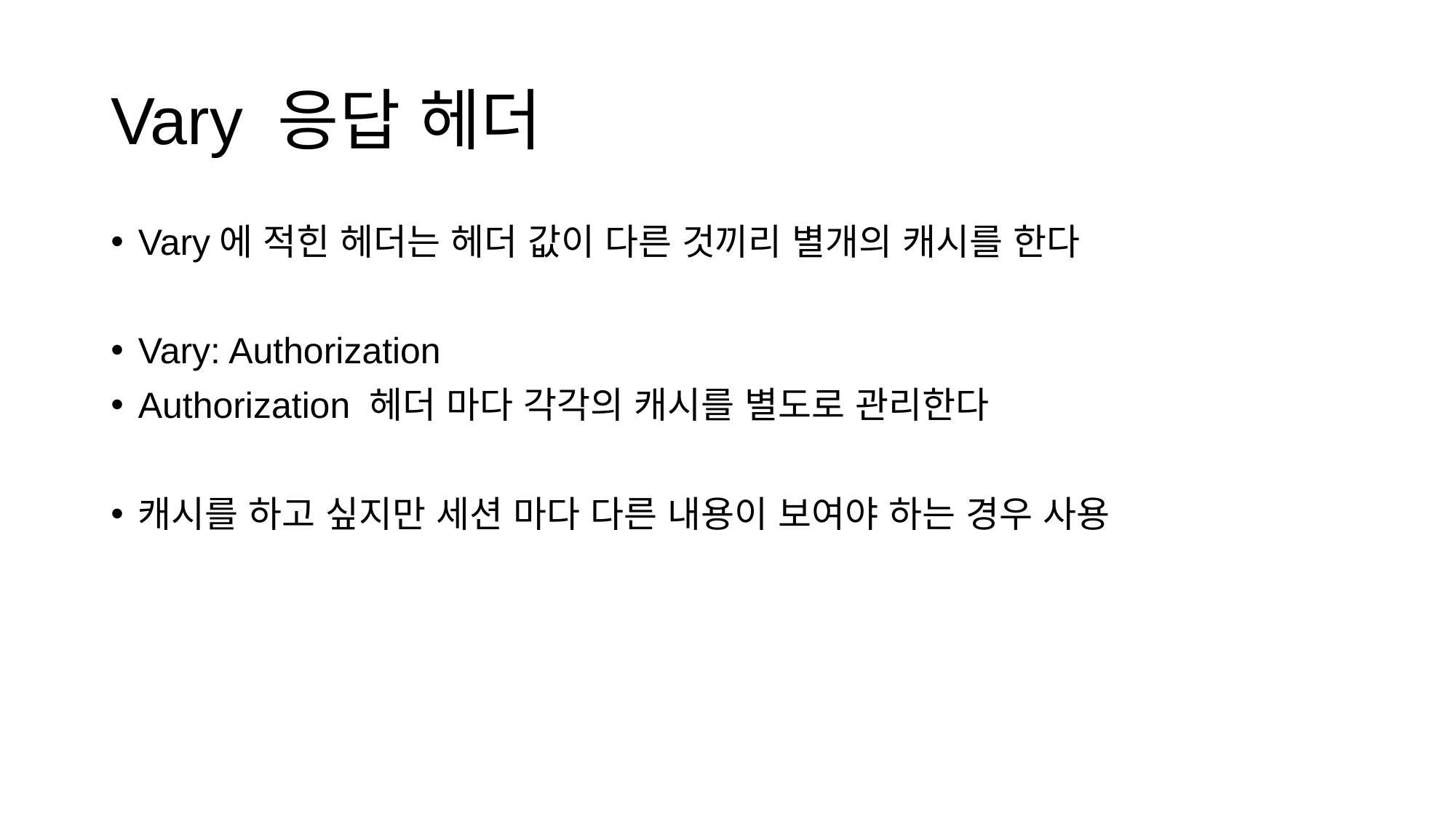

# Vary 응답 헤더
Vary에 적힌 헤더는 헤더 값이 다른 것끼리 별개의 캐시를 한다

Vary: Authorization
Authorization 헤더 마다 각각의 캐시를 별도로 관리한다

캐시를 하고 싶지만 세션 마다 다른 내용이 보여야 하는 경우 사용